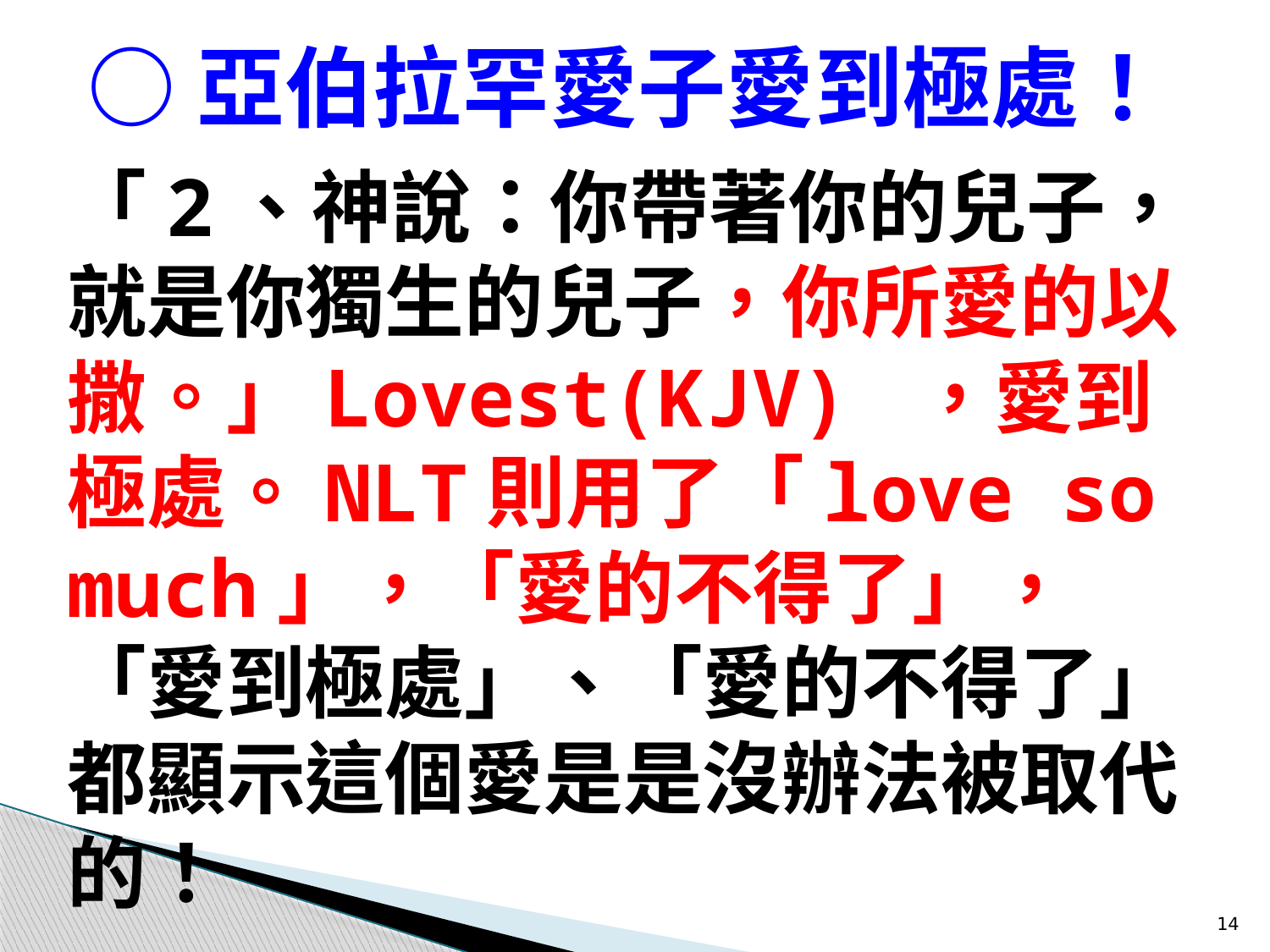

○亞伯拉罕愛子愛到極處！
「2、神說：你帶著你的兒子，就是你獨生的兒子，你所愛的以撒。」Lovest(KJV) ，愛到極處。NLT則用了「love so much」，「愛的不得了」，「愛到極處」、「愛的不得了」都顯示這個愛是是沒辦法被取代的！
14